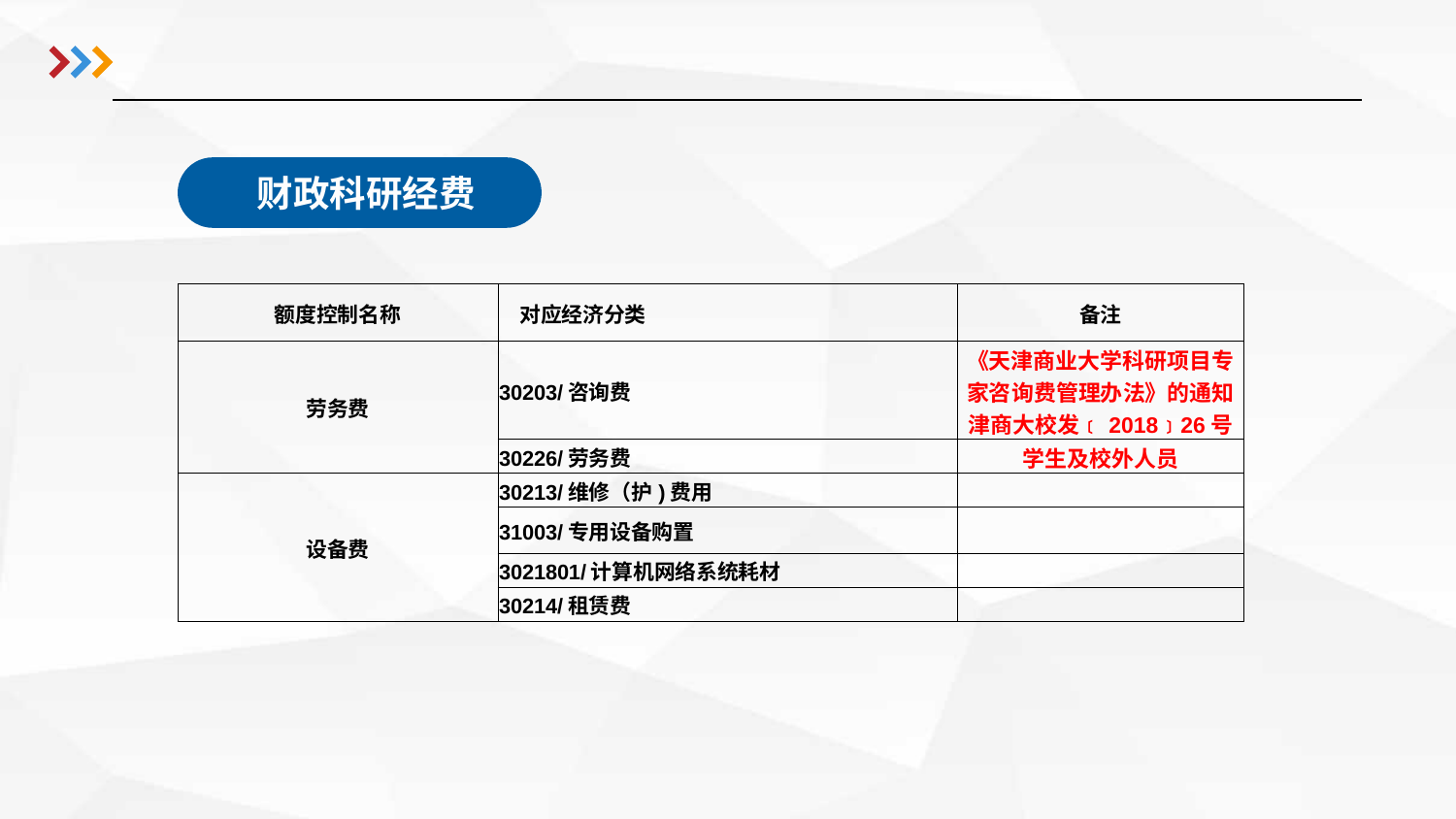

财政科研经费
| 额度控制名称 | 对应经济分类 | 备注 |
| --- | --- | --- |
| 劳务费 | 30203/咨询费 | 《天津商业大学科研项目专家咨询费管理办法》的通知 津商大校发﹝2018﹞26号 |
|  | 30226/劳务费 | 学生及校外人员 |
| 设备费 | 30213/维修（护)费用 |  |
|  | 31003/专用设备购置 |  |
|  | 3021801/计算机网络系统耗材 |  |
|  | 30214/租赁费 |  |